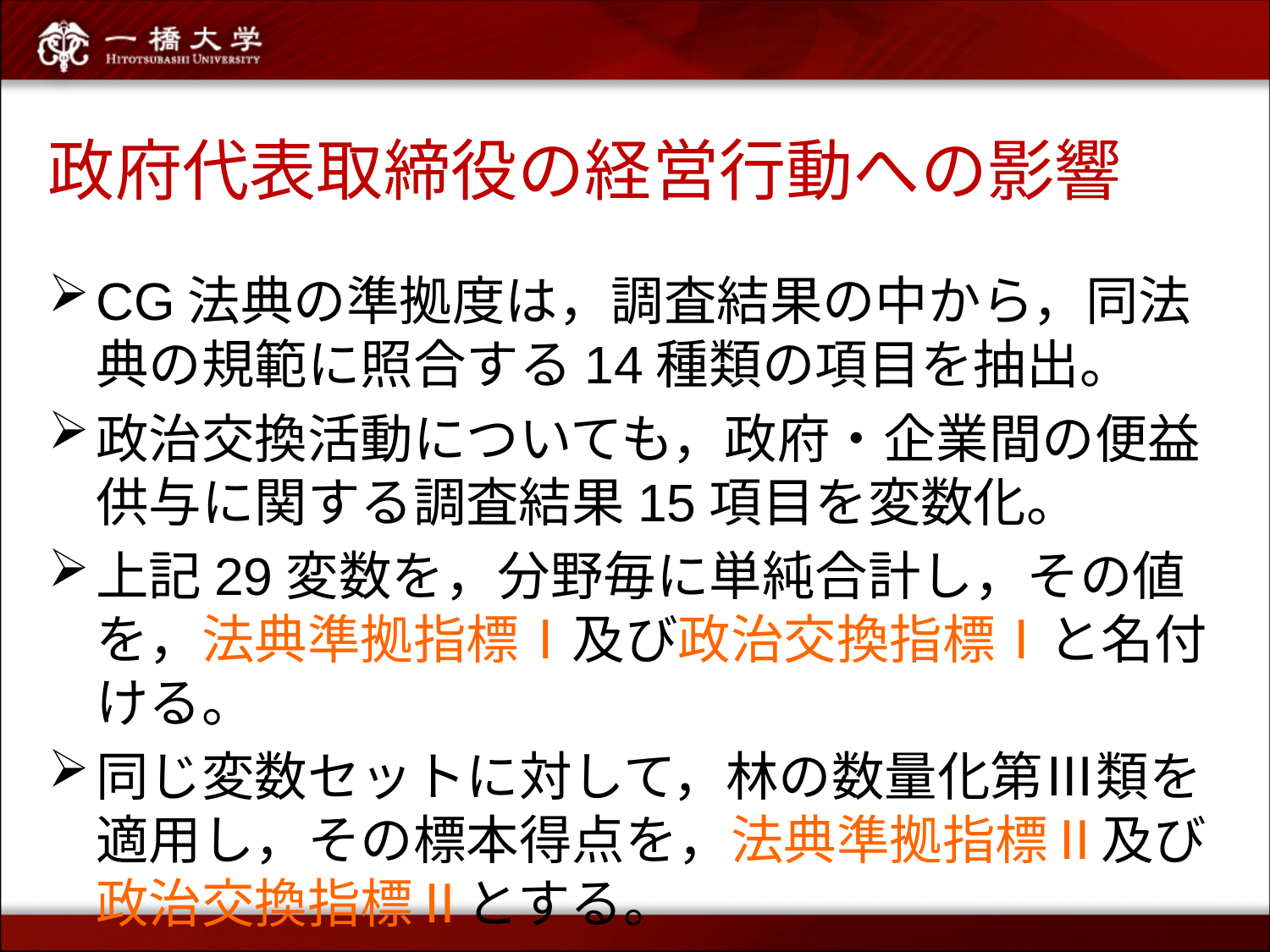

# 政府代表取締役の経営行動への影響
CG法典の準拠度は，調査結果の中から，同法典の規範に照合する14種類の項目を抽出。
政治交換活動についても，政府・企業間の便益供与に関する調査結果15項目を変数化。
上記29変数を，分野毎に単純合計し，その値を，法典準拠指標Ⅰ及び政治交換指標Ⅰと名付ける。
同じ変数セットに対して，林の数量化第Ⅲ類を適用し，その標本得点を，法典準拠指標Ⅱ及び政治交換指標Ⅱとする。